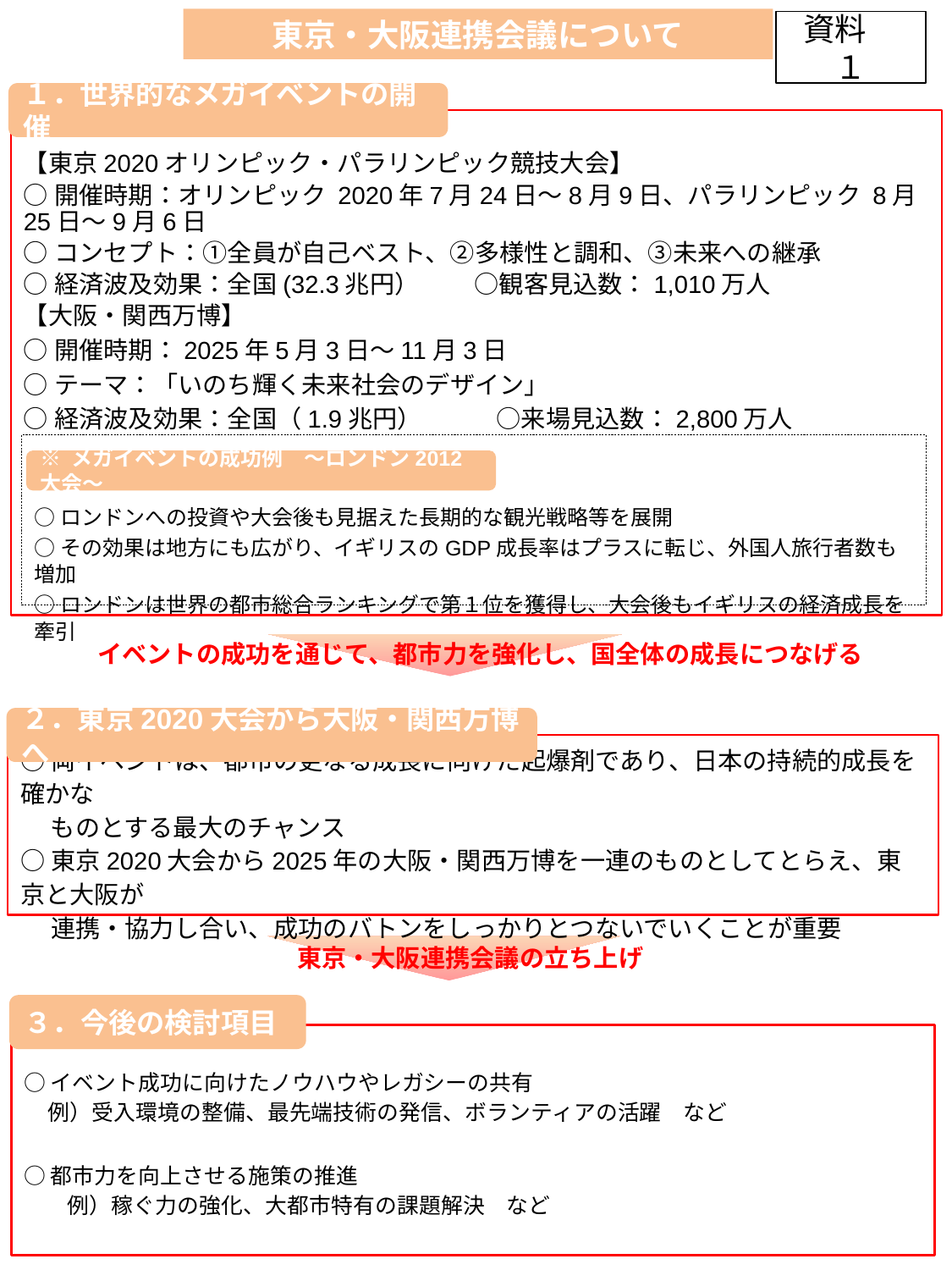

#
東京・大阪連携会議について
資料　１
１．世界的なメガイベントの開催

【東京2020オリンピック・パラリンピック競技大会】
○開催時期：オリンピック 2020年7月24日～8月9日、パラリンピック 8月25日～9月6日
○コンセプト：①全員が自己ベスト、②多様性と調和、③未来への継承
○経済波及効果：全国(32.3兆円） 　　○観客見込数：1,010万人
【大阪・関西万博】
○開催時期：2025年5月3日～11月3日
○テーマ：「いのち輝く未来社会のデザイン」
○経済波及効果：全国（1.9兆円）　　　○来場見込数：2,800万人

○ロンドンへの投資や大会後も見据えた長期的な観光戦略等を展開
○その効果は地方にも広がり、イギリスのGDP成長率はプラスに転じ、外国人旅行者数も増加
○ロンドンは世界の都市総合ランキングで第１位を獲得し、大会後もイギリスの経済成長を牽引

※ メガイベントの成功例　～ロンドン2012大会～
地方との連携の現状
イベントの成功を通じて、都市力を強化し、国全体の成長につなげる

２．東京2020大会から大阪・関西万博へ

○両イベントは、都市の更なる成長に向けた起爆剤であり、日本の持続的成長を確かな
　 ものとする最大のチャンス
○東京2020大会から2025年の大阪・関西万博を一連のものとしてとらえ、東京と大阪が
　 連携・協力し合い、成功のバトンをしっかりとつないでいくことが重要
東京・大阪連携会議の立ち上げ

３．今後の検討項目

○イベント成功に向けたノウハウやレガシーの共有
    例）受入環境の整備、最先端技術の発信、ボランティアの活躍　など

○都市力を向上させる施策の推進
　　例）稼ぐ力の強化、大都市特有の課題解決　など